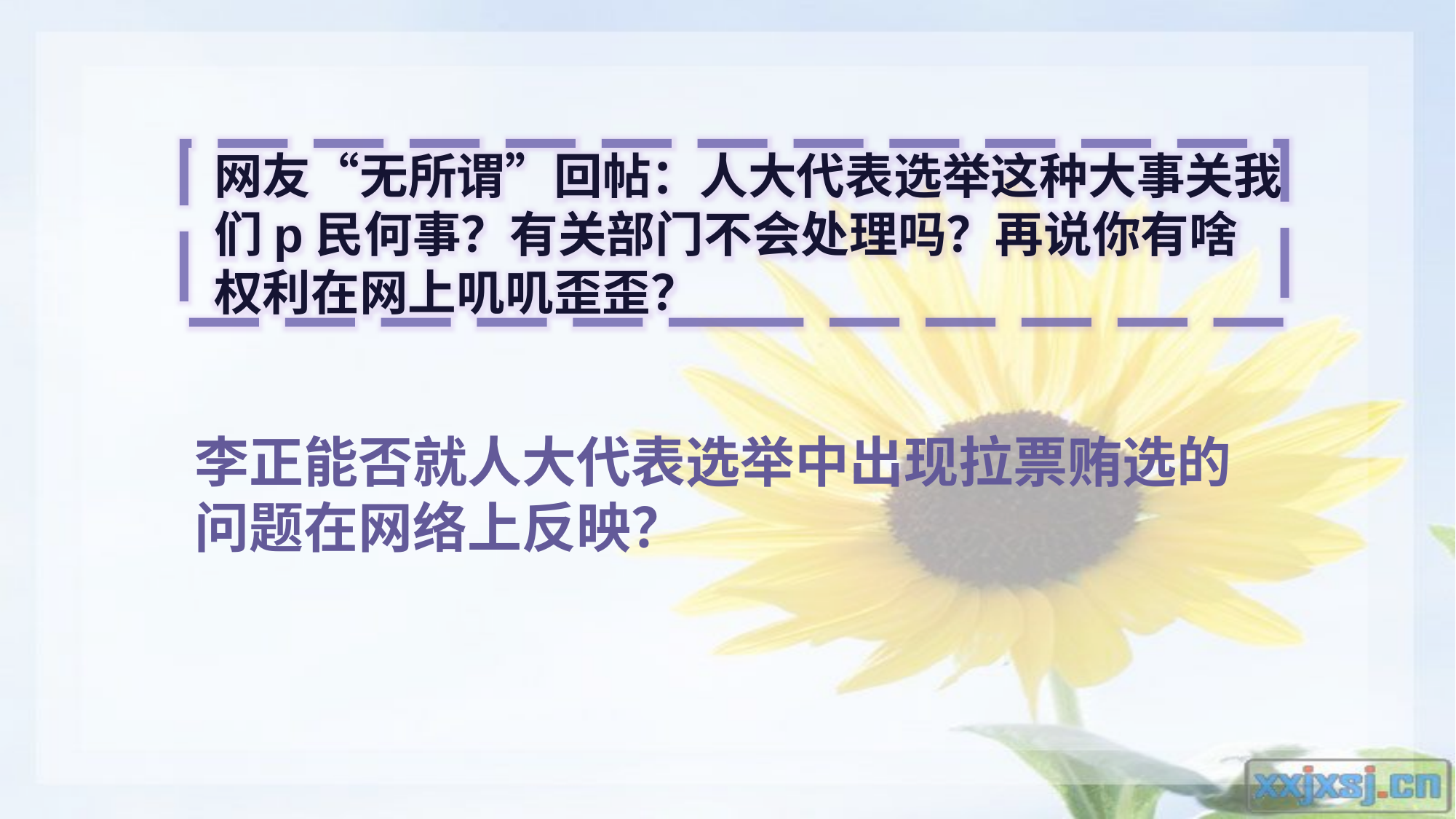

网友“无所谓”回帖：人大代表选举这种大事关我们p民何事？有关部门不会处理吗？再说你有啥权利在网上叽叽歪歪？
李正能否就人大代表选举中出现拉票贿选的问题在网络上反映？